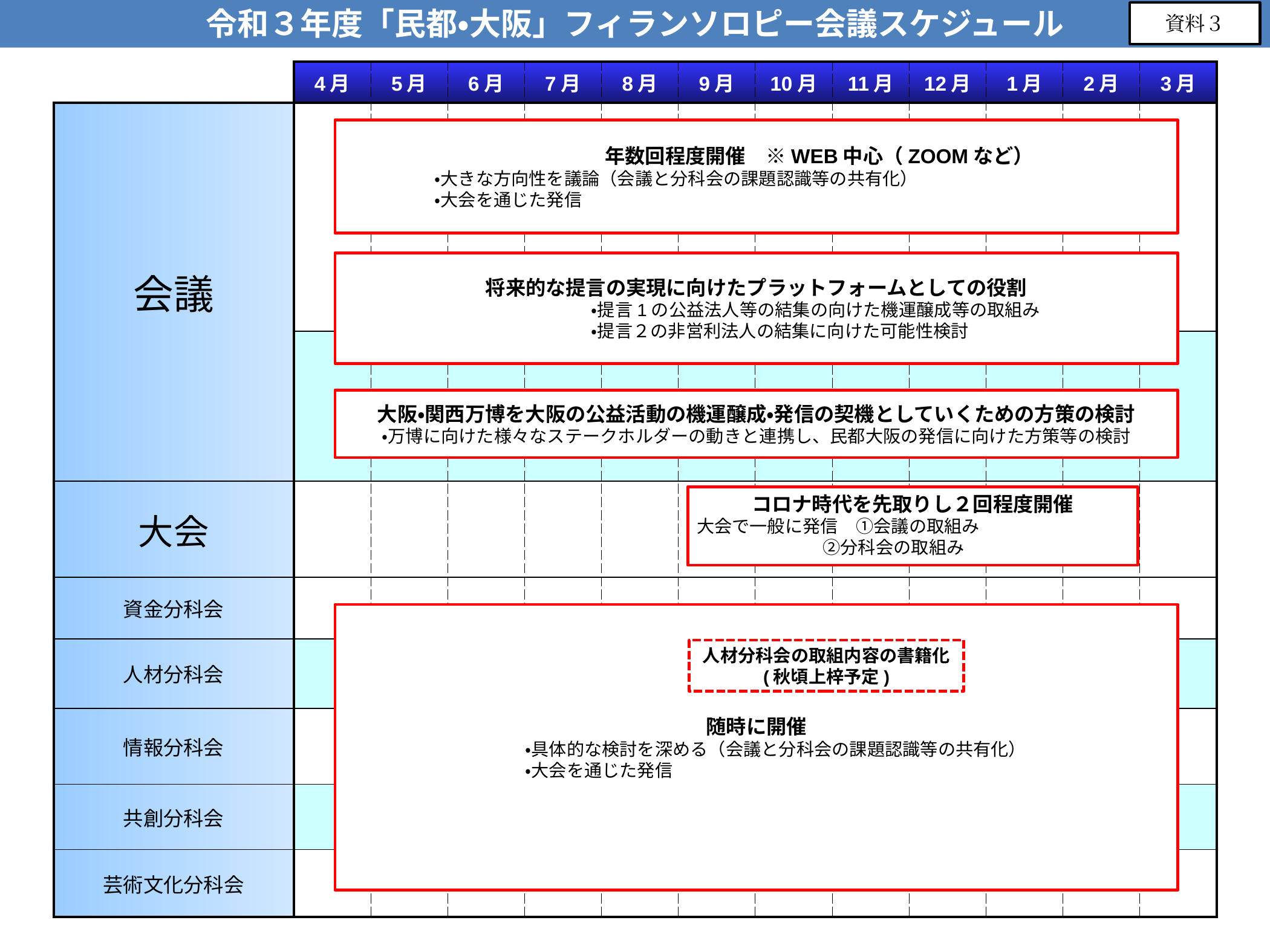

令和３年度「民都・大阪」フィランソロピー会議スケジュール
資料３
|  | 4月 | 5月 | 6月 | 7月 | 8月 | 9月 | 10月 | 11月 | 12月 | 1月 | 2月 | 3月 |
| --- | --- | --- | --- | --- | --- | --- | --- | --- | --- | --- | --- | --- |
| 会議 |  |  |  |  |  |  |  |  |  |  |  |  |
|  |  |  |  |  |  |  |  |  |  |  |  |  |
| 大会 |  |  |  |  |  |  |  |  |  |  |  |  |
| 資金分科会 |  |  |  |  |  |  |  |  |  |  |  |  |
| 人材分科会 |  |  |  |  |  |  |  |  |  |  |  |  |
| 情報分科会 |  |  |  |  |  |  |  |  |  |  |  |  |
| 共創分科会 |  |  |  |  |  |  |  |  |  |  |  |  |
| 芸術文化分科会 |  |  |  |  |  |  |  |  |  |  |  |  |
　　　　　　　　　　　　　年数回程度開催　※WEB中心（ZOOMなど）
	・大きな方向性を議論（会議と分科会の課題認識等の共有化）
	・大会を通じた発信
将来的な提言の実現に向けたプラットフォームとしての役割
　　　　　　　　　　　　　　・提言1の公益法人等の結集の向けた機運醸成等の取組み
　　　　　　　　　　　　　　・提言２の非営利法人の結集に向けた可能性検討
大阪・関西万博を大阪の公益活動の機運醸成・発信の契機としていくための方策の検討
・万博に向けた様々なステークホルダーの動きと連携し、民都大阪の発信に向けた方策等の検討
コロナ時代を先取りし２回程度開催
大会で一般に発信　①会議の取組み
	　　②分科会の取組み
随時に開催
		・具体的な検討を深める（会議と分科会の課題認識等の共有化）
		・大会を通じた発信
人材分科会の取組内容の書籍化
(秋頃上梓予定)